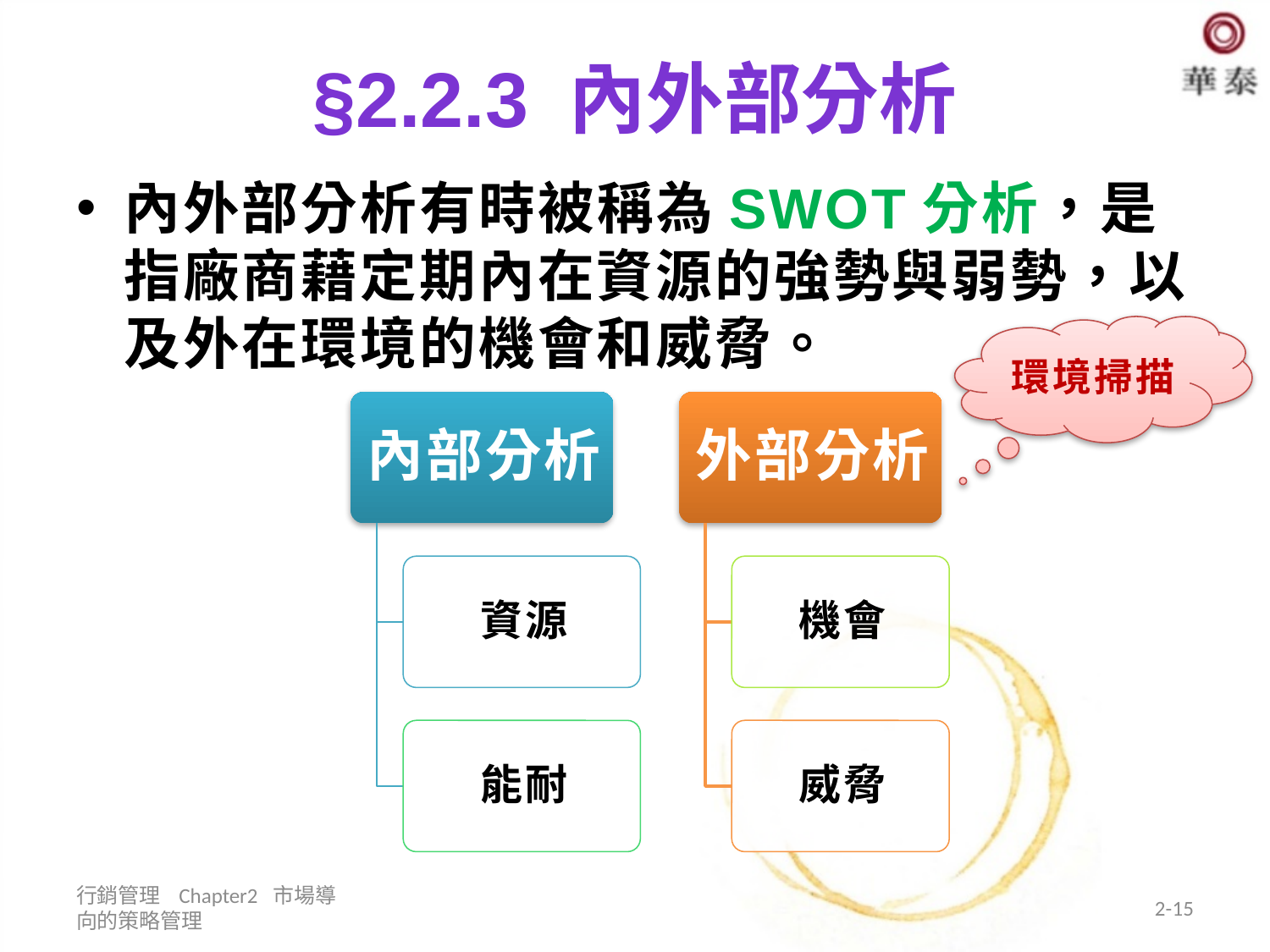

# §2.2.3 內外部分析
內外部分析有時被稱為SWOT分析，是指廠商藉定期內在資源的強勢與弱勢，以及外在環境的機會和威脅。
環境掃描
內部分析
資源
能耐
外部分析
機會
威脅
行銷管理  Chapter2  市場導向的策略管理
2-15